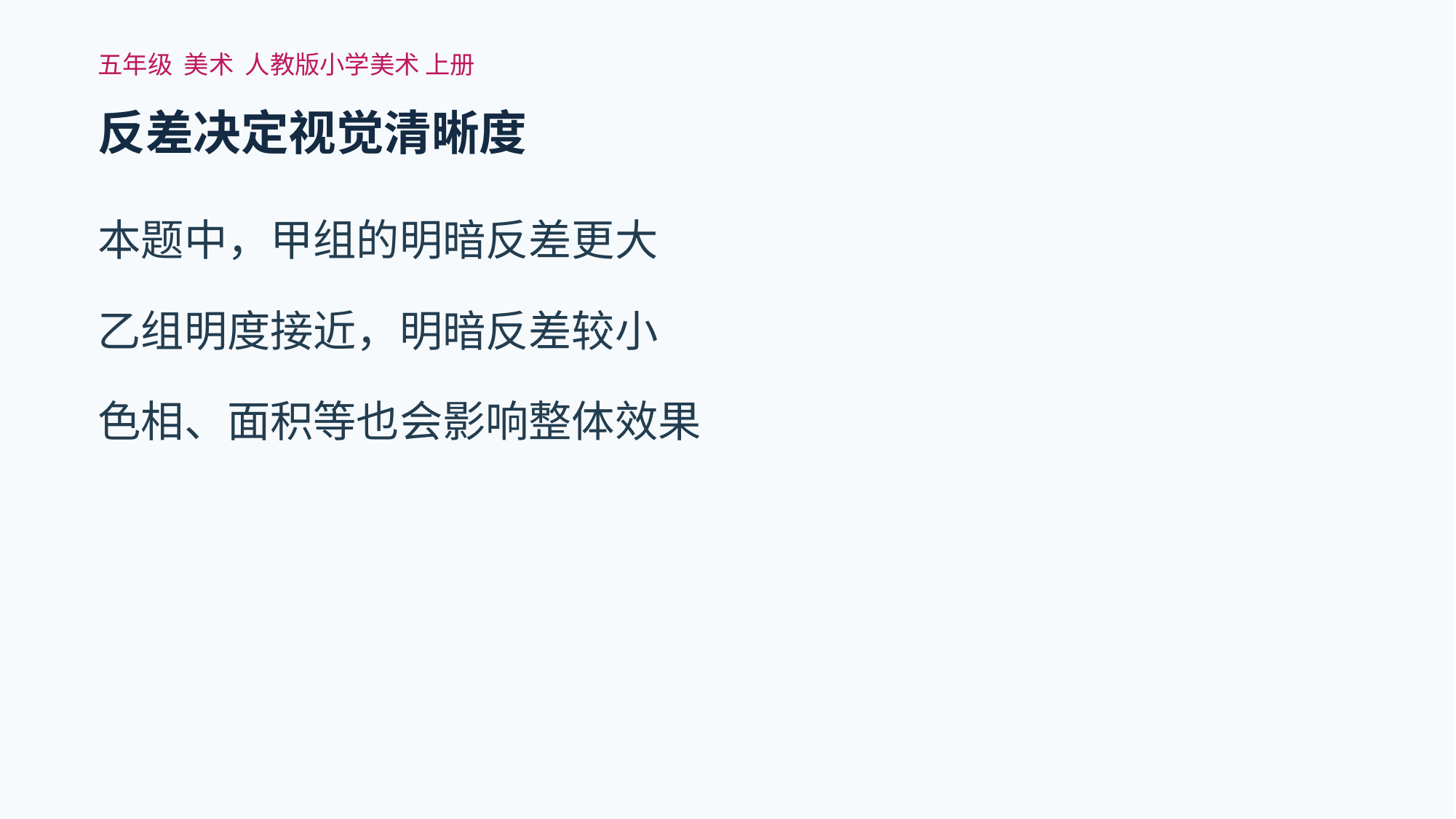

五年级  美术  人教版小学美术 上册
反差决定视觉清晰度
本题中，甲组的明暗反差更大
乙组明度接近，明暗反差较小
色相、面积等也会影响整体效果